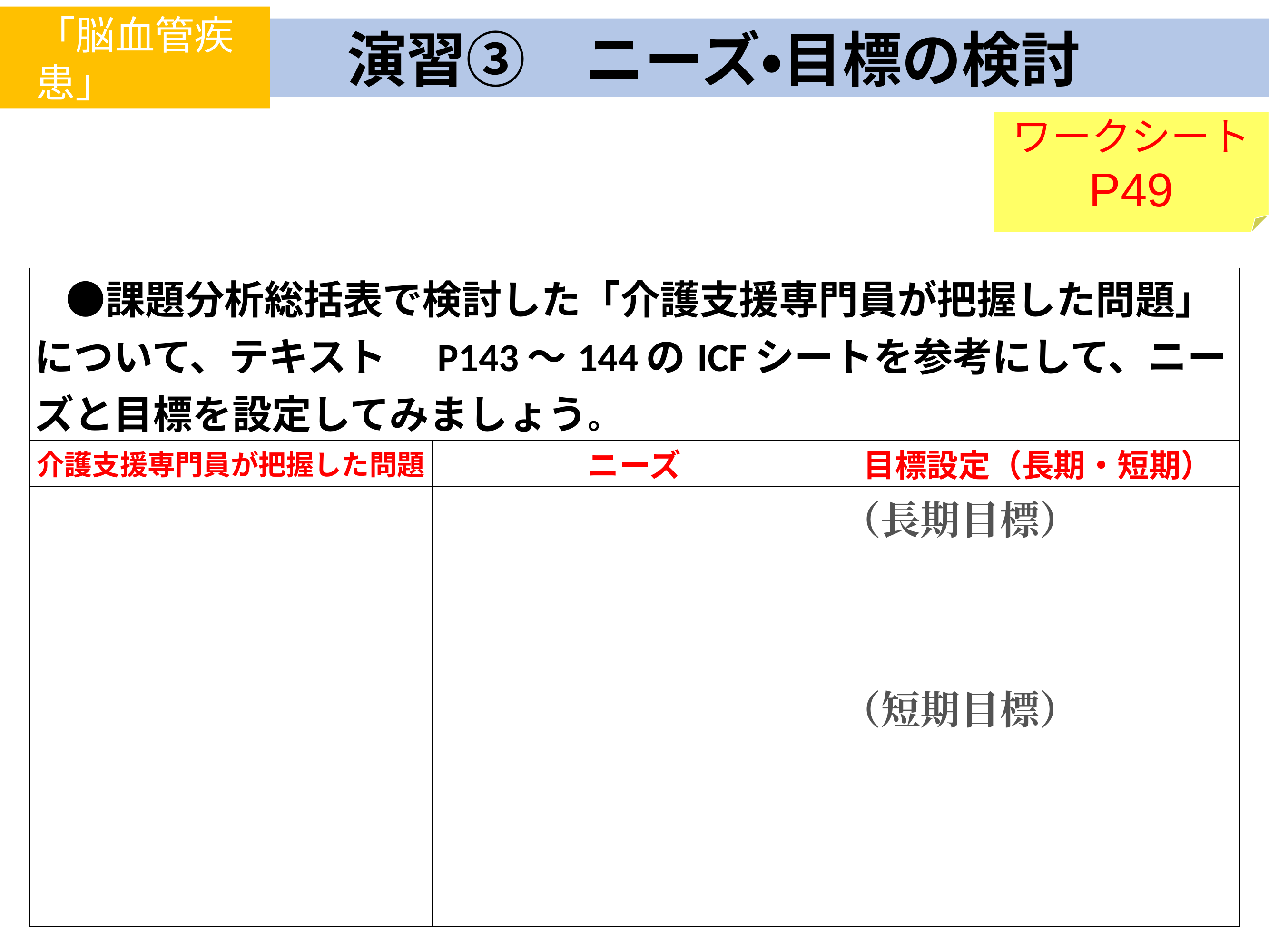

「脳血管疾患」
　演習③　ニーズ・目標の検討
ワークシート
P49
| ●課題分析総括表で検討した「介護支援専門員が把握した問題」について、テキスト　P143～144のICFシートを参考にして、ニーズと目標を設定してみましょう。 |  |  |
| --- | --- | --- |
| 介護支援専門員が把握した問題 | ニーズ | 目標設定（長期・短期） |
|  |  | （長期目標） （短期目標） |